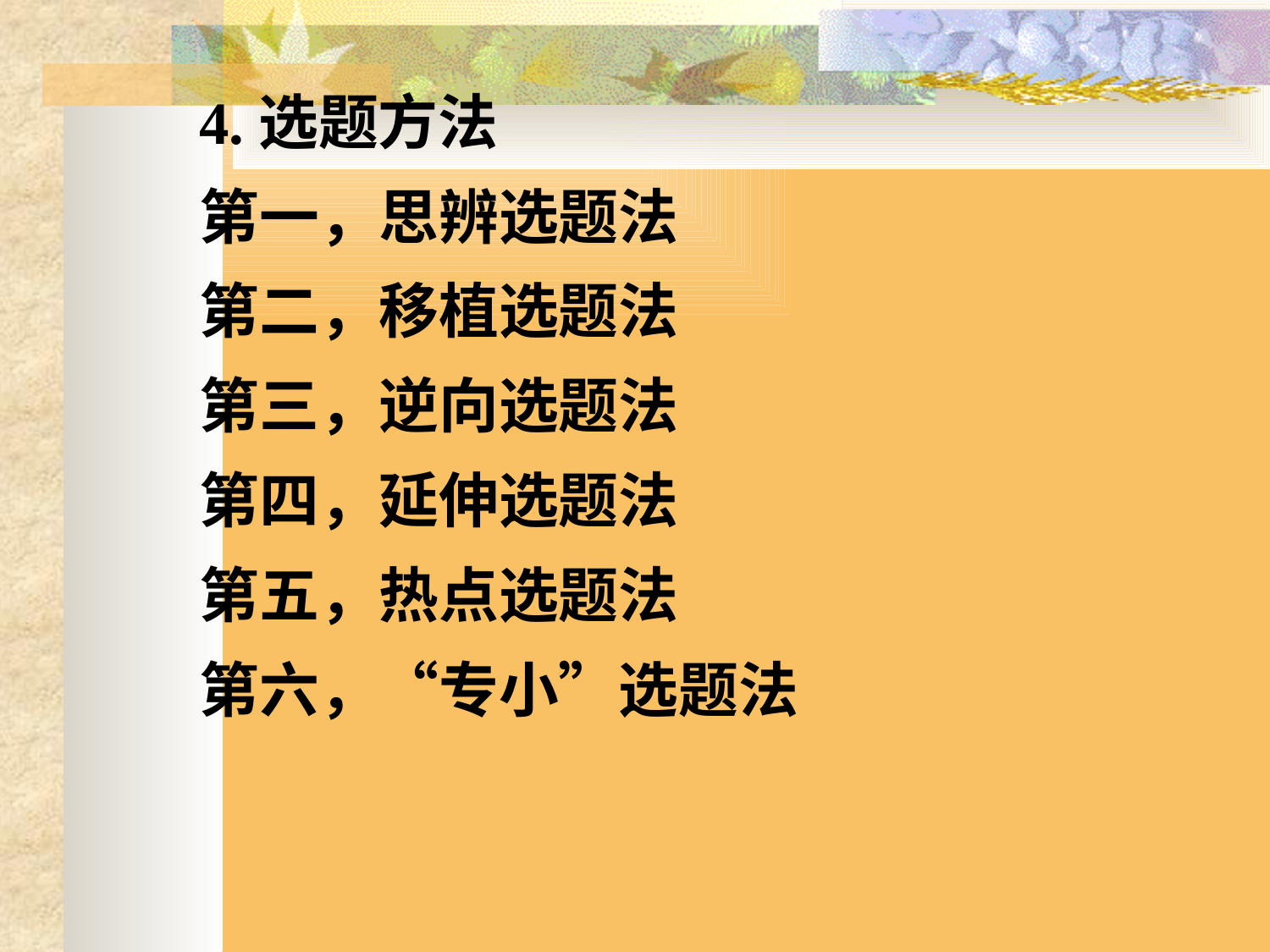

4.选题方法
     第一，思辨选题法
     第二，移植选题法
     第三，逆向选题法
     第四，延伸选题法
     第五，热点选题法
     第六，“专小”选题法